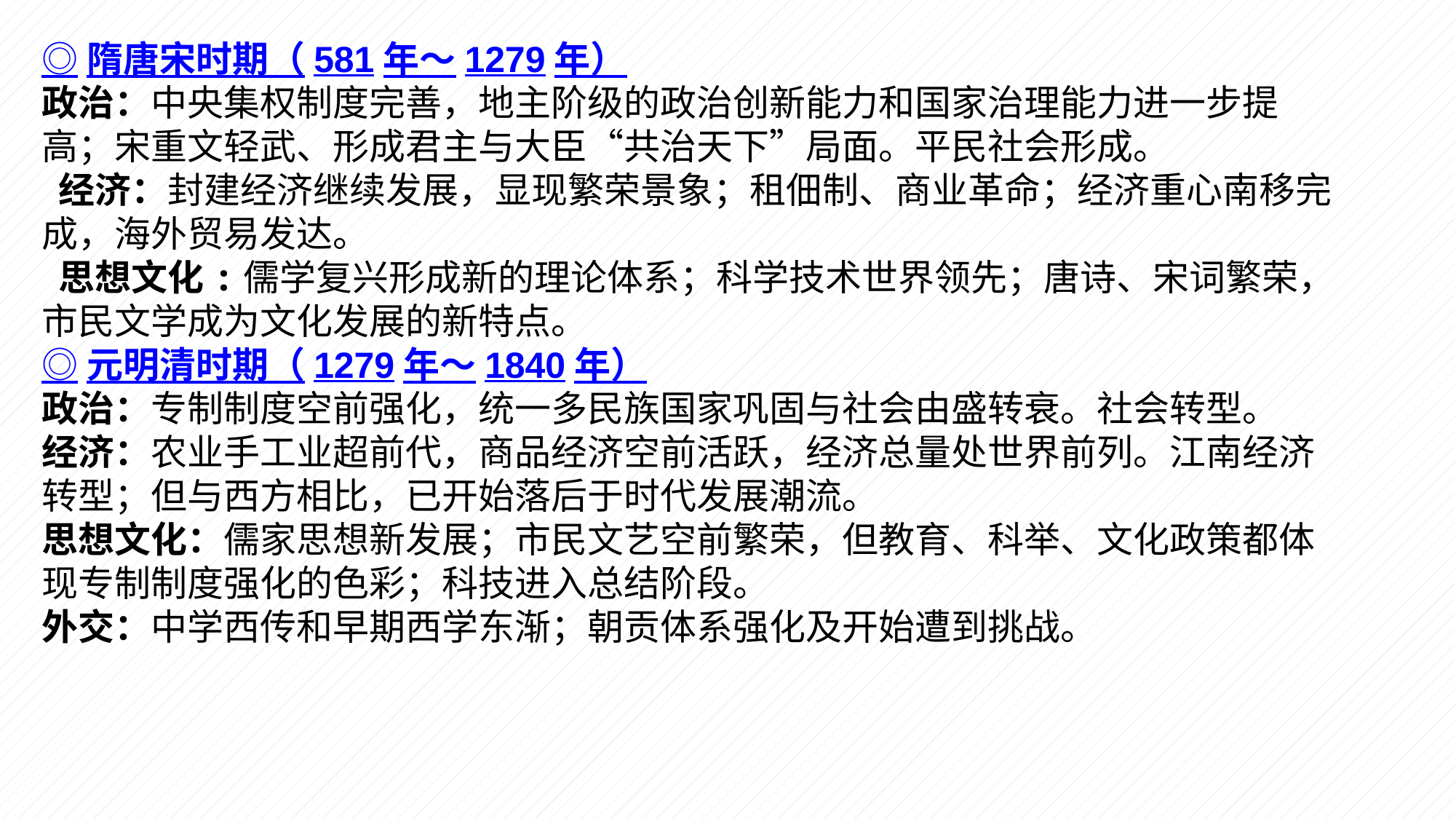

◎隋唐宋时期（581年～1279年）
政治：中央集权制度完善，地主阶级的政治创新能力和国家治理能力进一步提高；宋重文轻武、形成君主与大臣“共治天下”局面。平民社会形成。
 经济：封建经济继续发展，显现繁荣景象；租佃制、商业革命；经济重心南移完成，海外贸易发达。
 思想文化:儒学复兴形成新的理论体系；科学技术世界领先；唐诗、宋词繁荣，市民文学成为文化发展的新特点。
◎元明清时期（1279年～1840年）
政治：专制制度空前强化，统一多民族国家巩固与社会由盛转衰。社会转型。
经济：农业手工业超前代，商品经济空前活跃，经济总量处世界前列。江南经济转型；但与西方相比，已开始落后于时代发展潮流。
思想文化：儒家思想新发展；市民文艺空前繁荣，但教育、科举、文化政策都体现专制制度强化的色彩；科技进入总结阶段。
外交：中学西传和早期西学东渐；朝贡体系强化及开始遭到挑战。